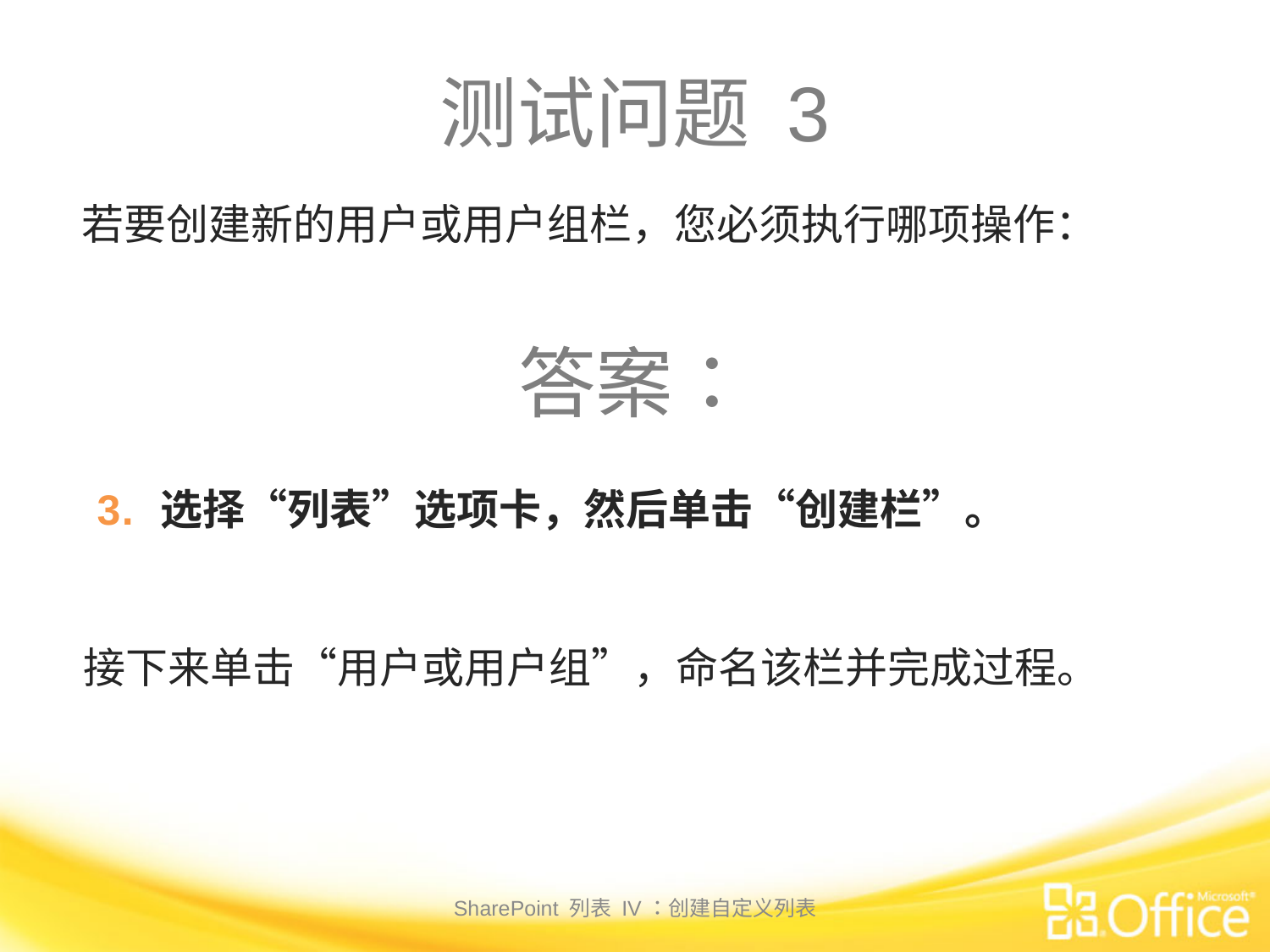

# 测试问题 3
若要创建新的用户或用户组栏，您必须执行哪项操作：
答案：
选择“列表”选项卡，然后单击“创建栏”。
接下来单击“用户或用户组”，命名该栏并完成过程。
SharePoint 列表 IV：创建自定义列表